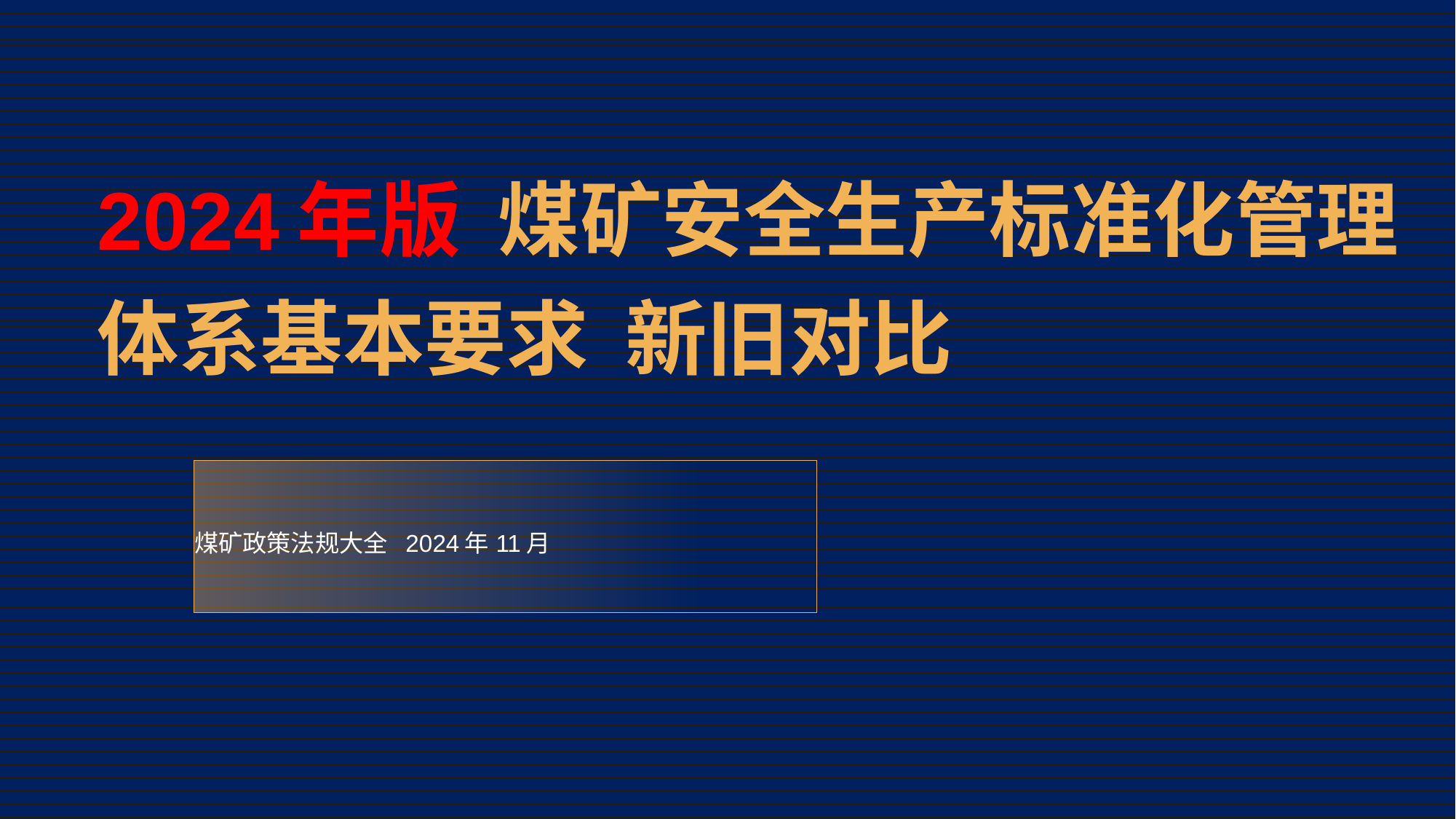

# 2024年版  煤矿安全生产标准化管理体系基本要求  新旧对比
煤矿政策法规大全  2024年11月